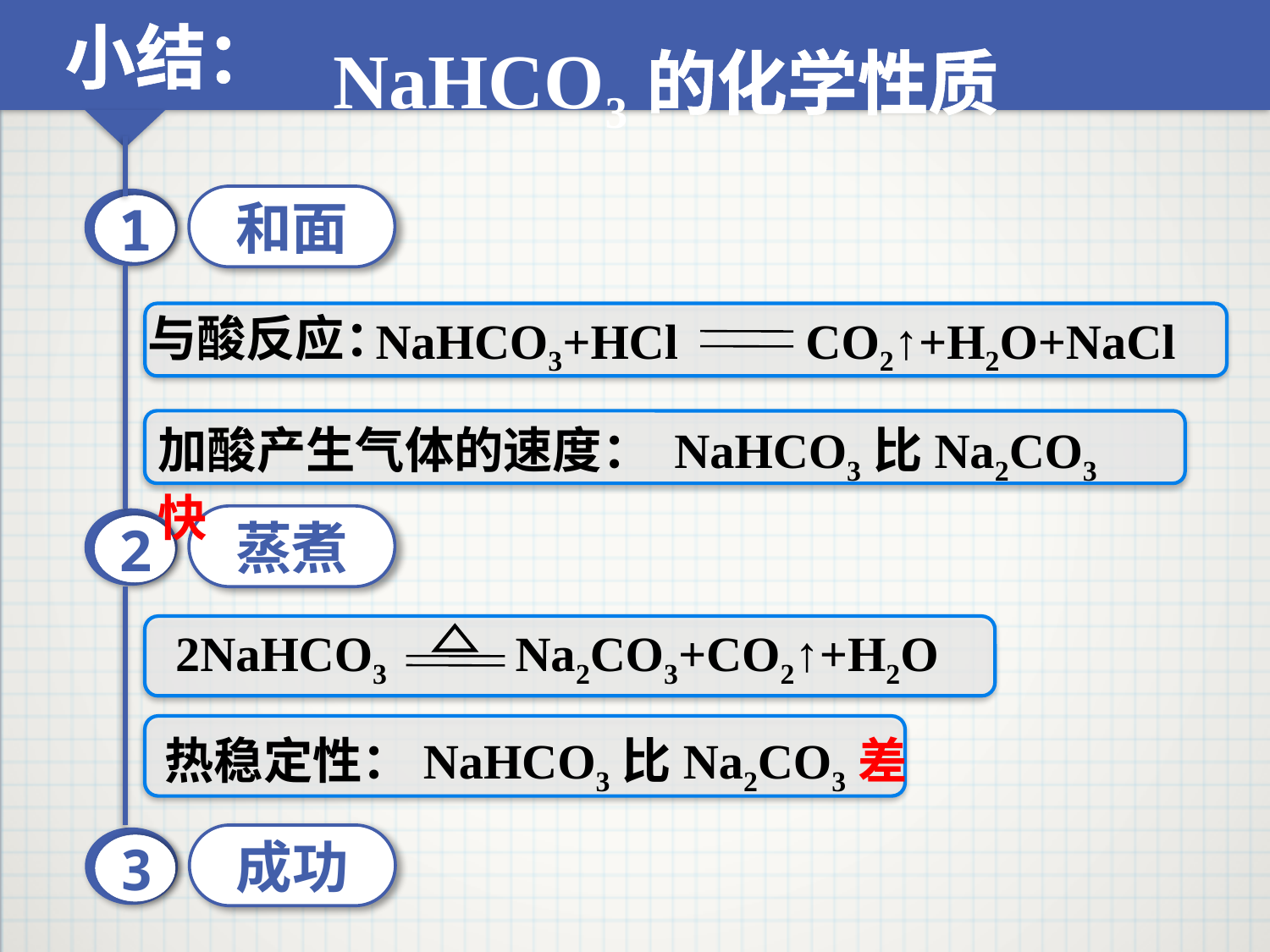

NaHCO3的化学性质
小结：
和面

1
与酸反应：
NaHCO3+HCl	    CO2↑+H2O+NaCl

加酸产生气体的速度： NaHCO3比Na2CO3快
蒸煮

2

2NaHCO3	       Na2CO3+CO2↑+H2O

热稳定性：NaHCO3比Na2CO3差

成功

3